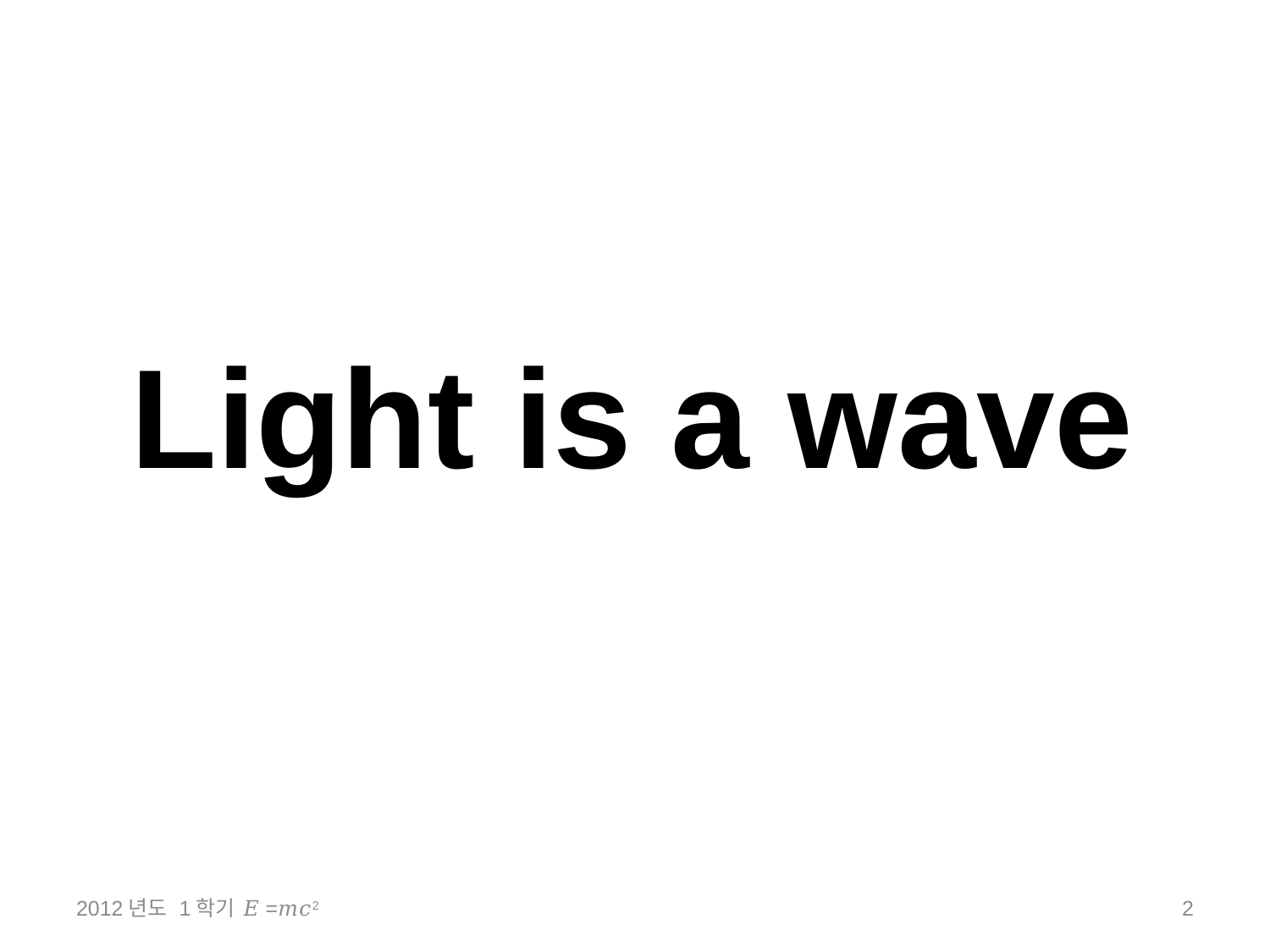

# Light is a wave
2012년도 1학기 𝐸=𝑚𝑐2
2